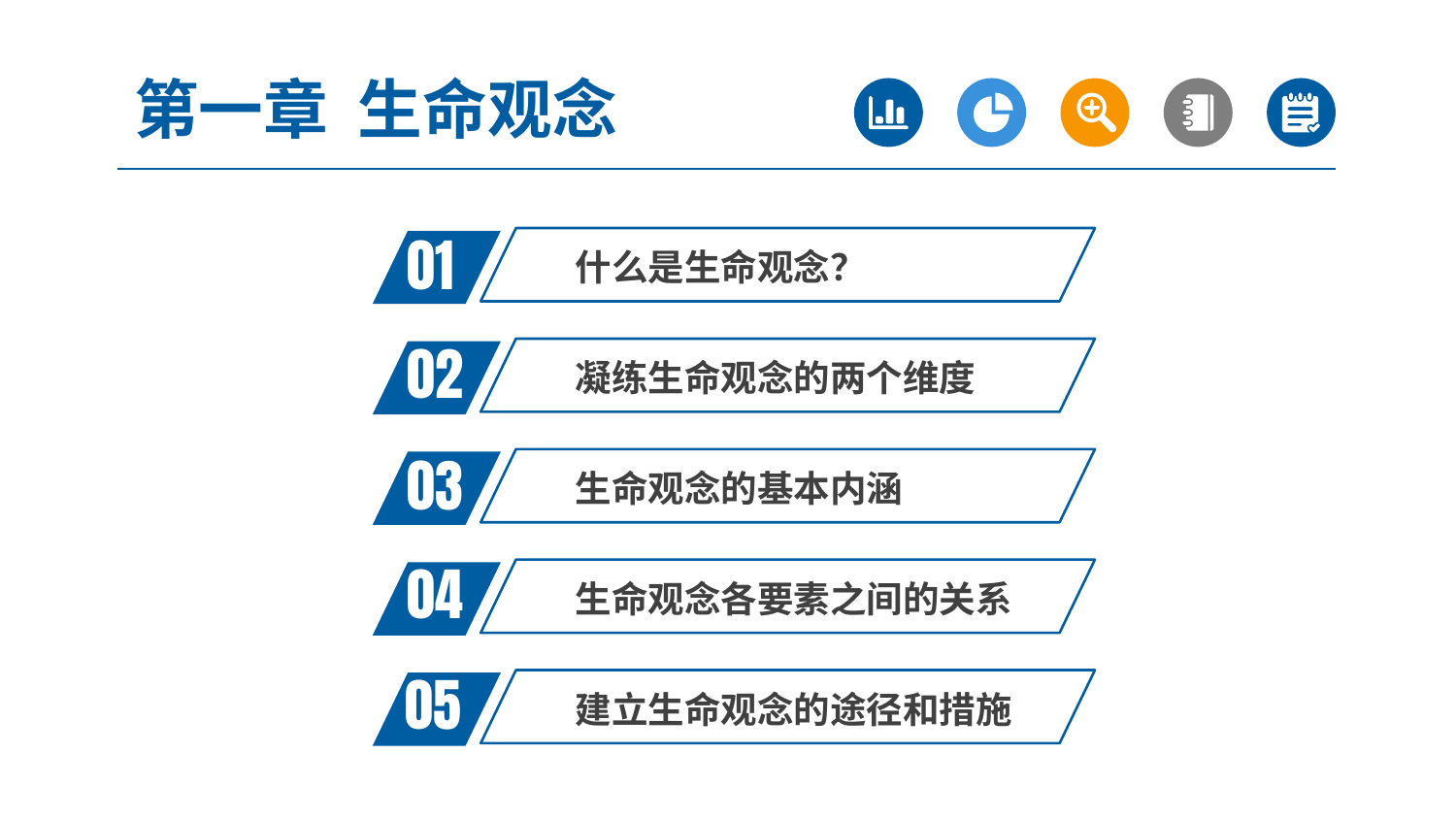

第一章  生命观念

01

什么是生命观念？
02

凝练生命观念的两个维度
03

生命观念的基本内涵
04

生命观念各要素之间的关系
05

建立生命观念的途径和措施